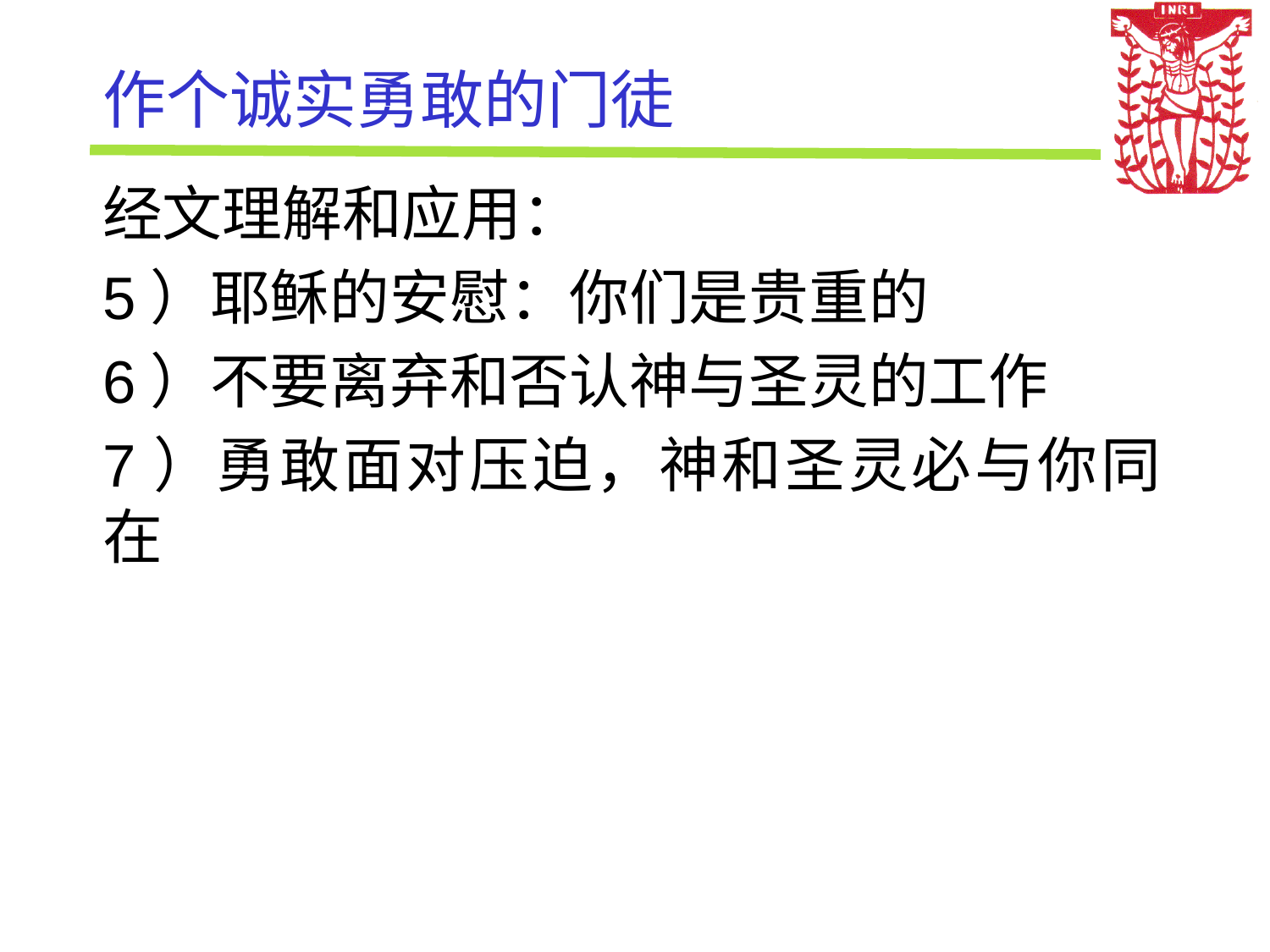

# 作个诚实勇敢的门徒
经文理解和应用：
5）耶稣的安慰：你们是贵重的
6）不要离弃和否认神与圣灵的工作
7）勇敢面对压迫，神和圣灵必与你同在